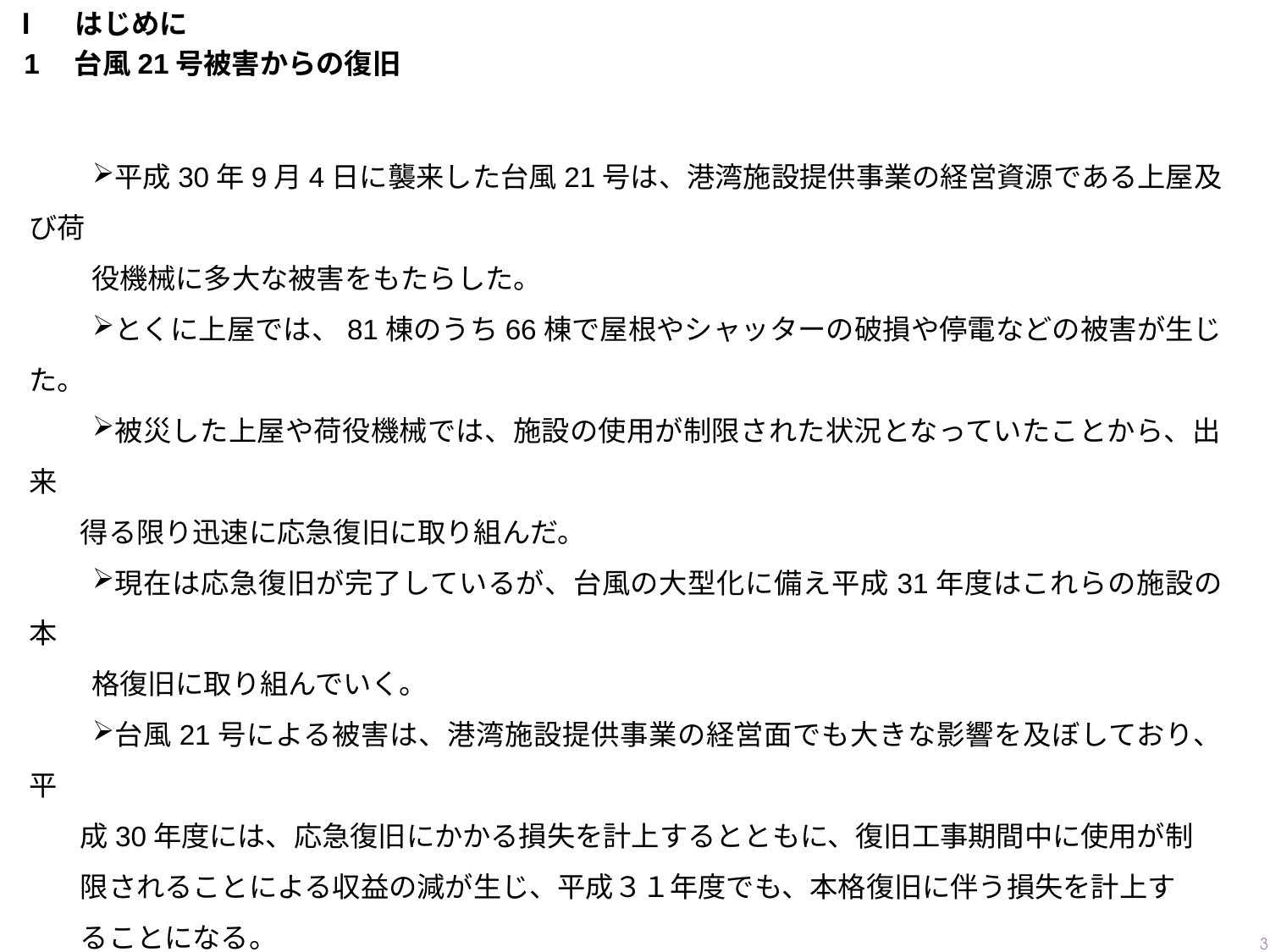

Ⅰ　はじめに
1　台風21号被害からの復旧
平成30年9月4日に襲来した台風21号は、港湾施設提供事業の経営資源である上屋及び荷
　　 役機械に多大な被害をもたらした。
とくに上屋では、81棟のうち66棟で屋根やシャッターの破損や停電などの被害が生じた。
被災した上屋や荷役機械では、施設の使用が制限された状況となっていたことから、出来
       得る限り迅速に応急復旧に取り組んだ。
現在は応急復旧が完了しているが、台風の大型化に備え平成31年度はこれらの施設の本
　　 格復旧に取り組んでいく。
台風21号による被害は、港湾施設提供事業の経営面でも大きな影響を及ぼしており、平
       成30年度には、応急復旧にかかる損失を計上するとともに、復旧工事期間中に使用が制
       限されることによる収益の減が生じ、平成３１年度でも、本格復旧に伴う損失を計上す
       ることになる。
しかしながら、「台風21号による被害からの復旧」は全力で取り組むべきであることか
       ら、これを全般的課題に加え、港湾施設提供事業経営計画 Ver.2.0の中でも「最優先に取
　　 り組む課題」としていく。

3